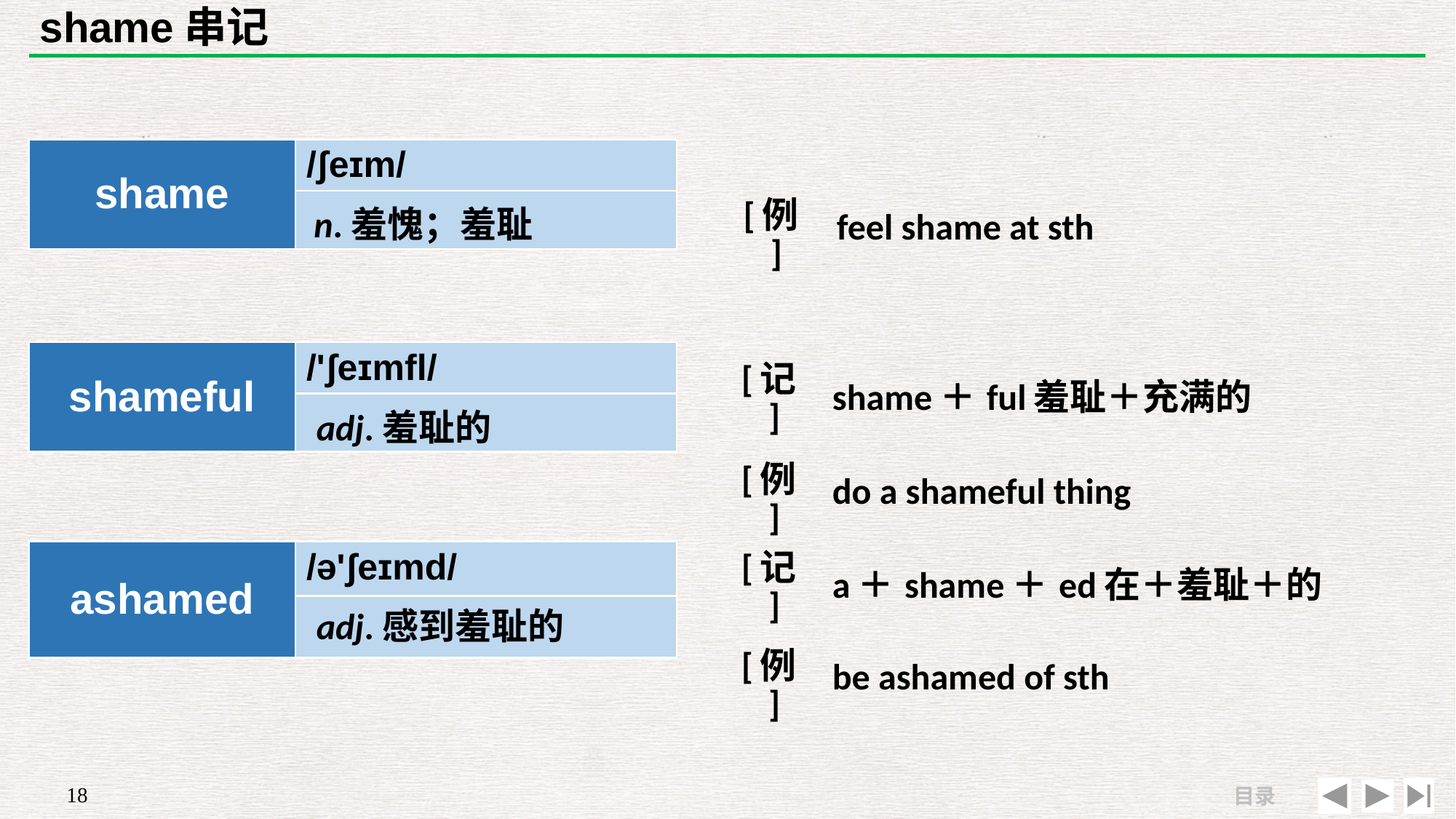

# shame串记

|  |  |
| --- | --- |
| [例] | feel shame at sth |
| shame | /ʃeɪm/ |
| --- | --- |
|  |  |
n.羞愧；羞耻
| shameful | /'ʃeɪmfl/ |
| --- | --- |
|  |  |
| [记] | shame＋ful羞耻＋充满的 |
| --- | --- |
| [例] | do a shameful thing |
adj.羞耻的
| [记] | a＋shame＋ed在＋羞耻＋的 |
| --- | --- |
| [例] | be ashamed of sth |
| ashamed | /ə'ʃeɪmd/ |
| --- | --- |
|  |  |
adj.感到羞耻的